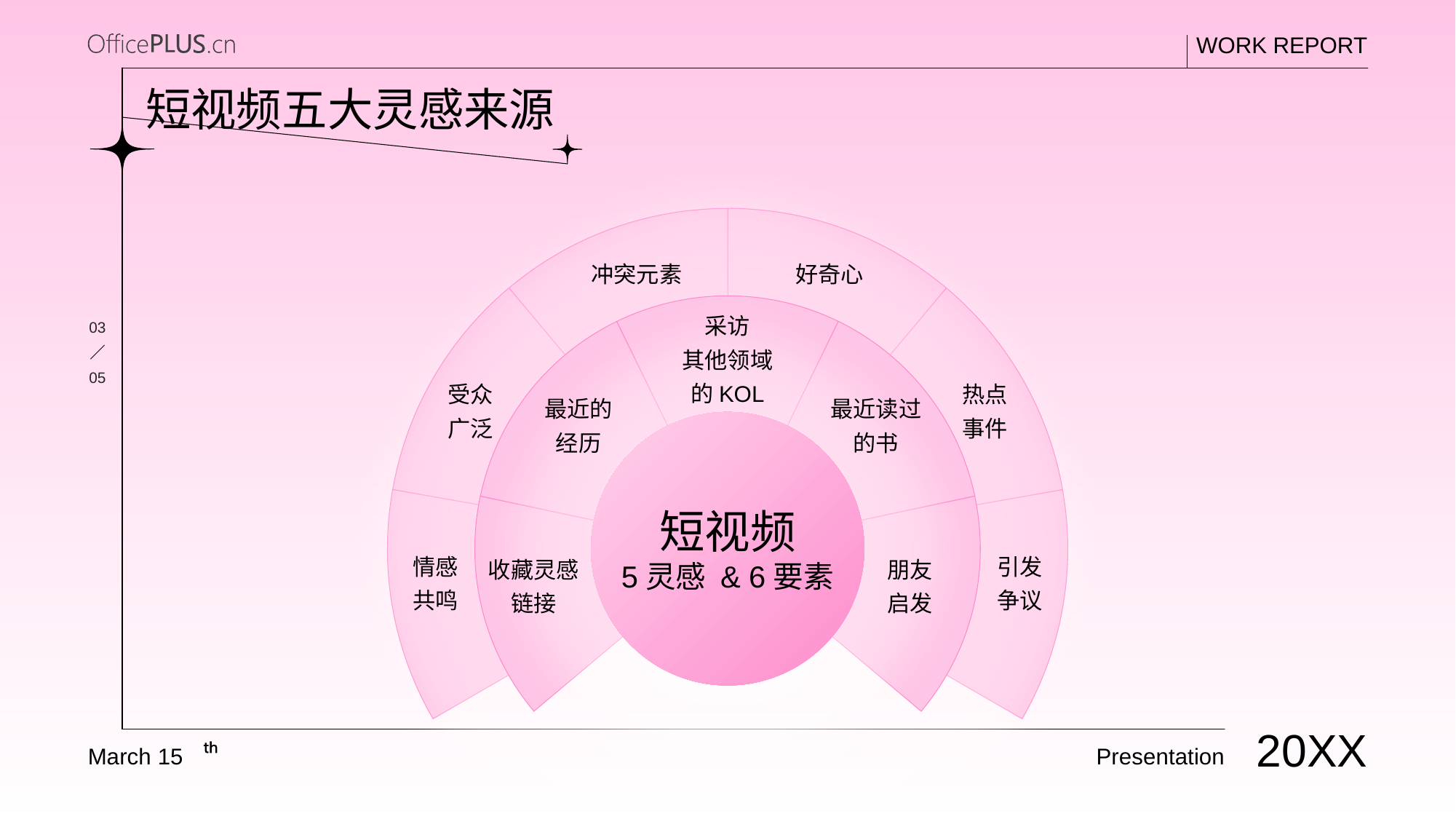

短视频五大灵感来源

冲突元素
好奇心

采访
其他领域
的KOL
03
05
受众
广泛
热点
事件
最近的
经历
最近读过
的书

短视频
5灵感 & 6要素
情感
共鸣
引发
争议
收藏灵感
链接
朋友
启发
20XX

March 15